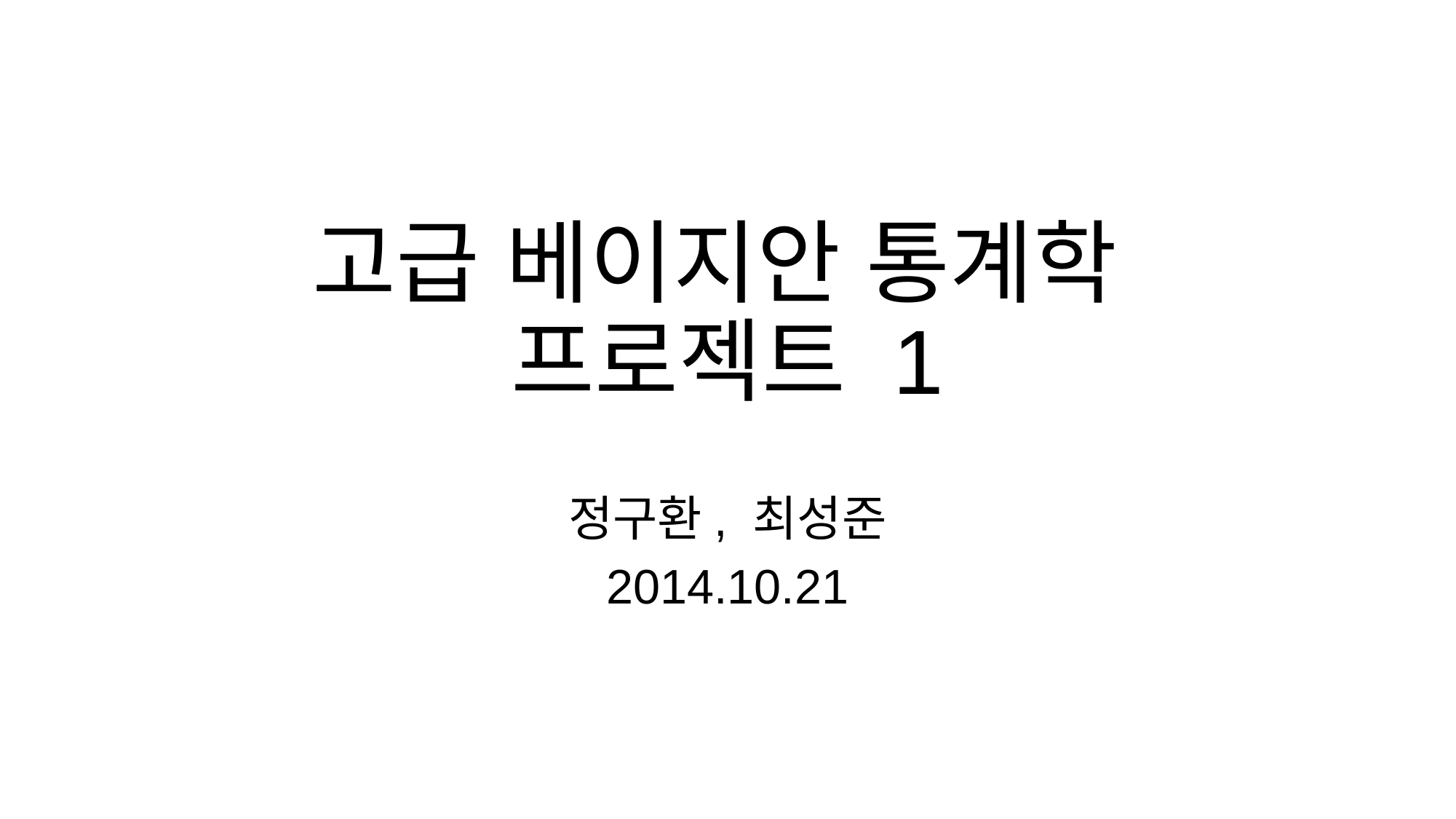

# 고급 베이지안 통계학 프로젝트 1

정구환, 최성준
2014.10.21